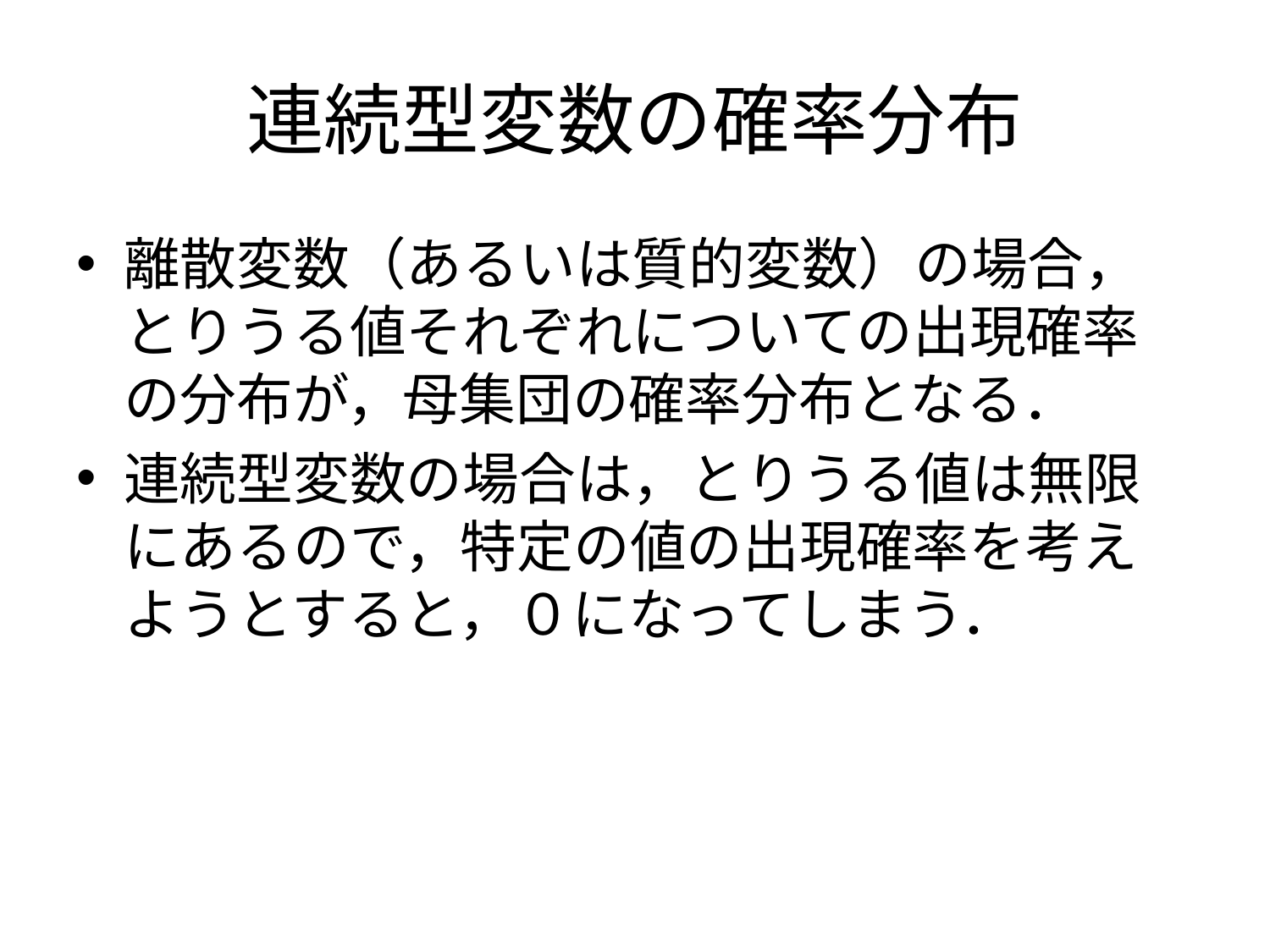

# 連続型変数の確率分布
離散変数（あるいは質的変数）の場合，とりうる値それぞれについての出現確率の分布が，母集団の確率分布となる．
連続型変数の場合は，とりうる値は無限にあるので，特定の値の出現確率を考えようとすると，０になってしまう．